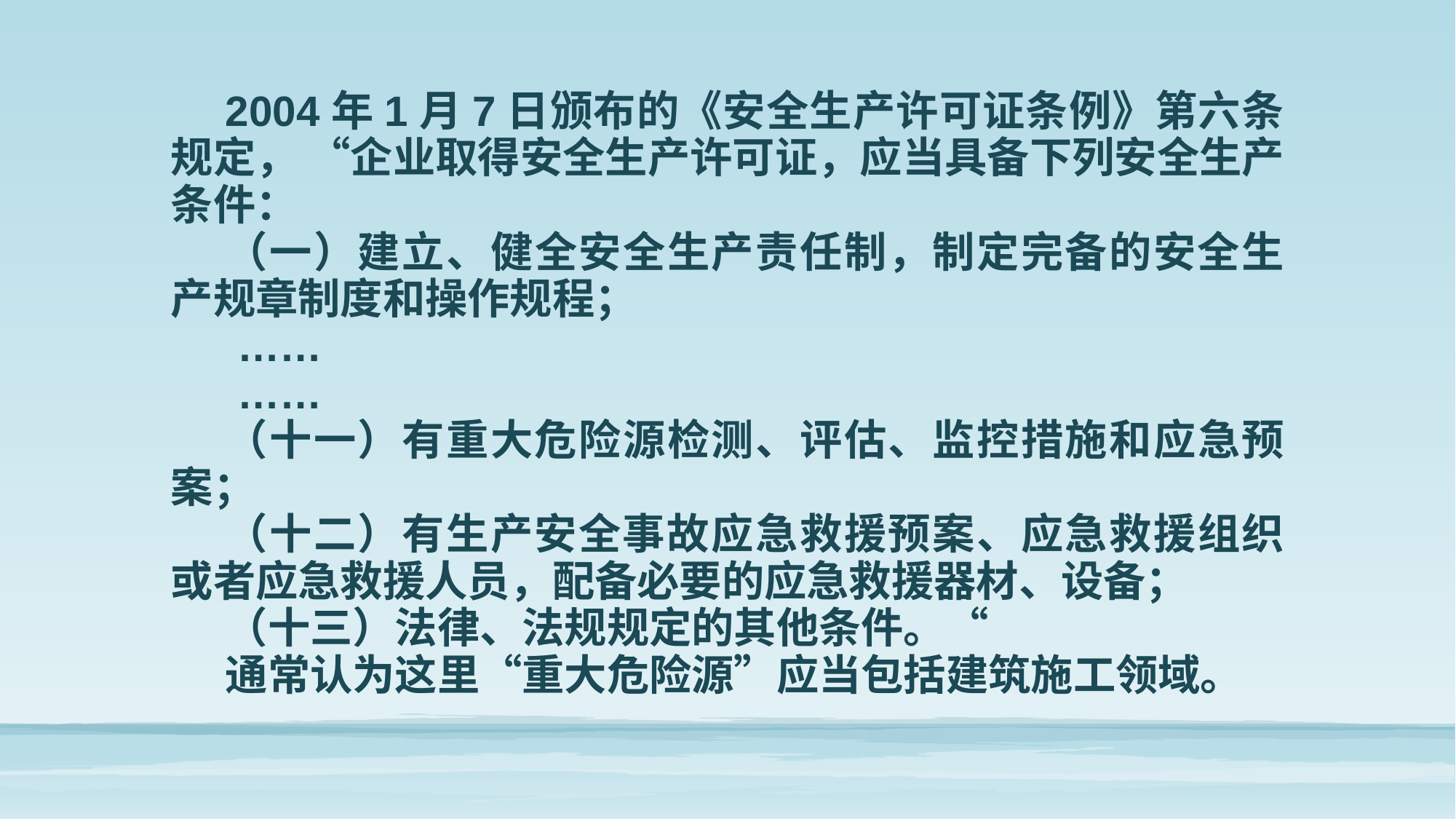

2004年1月7日颁布的《安全生产许可证条例》第六条规定， “企业取得安全生产许可证，应当具备下列安全生产条件：
（一）建立、健全安全生产责任制，制定完备的安全生产规章制度和操作规程；
 ……
 ……
（十一）有重大危险源检测、评估、监控措施和应急预案；
（十二）有生产安全事故应急救援预案、应急救援组织或者应急救援人员，配备必要的应急救援器材、设备；
（十三）法律、法规规定的其他条件。“
通常认为这里“重大危险源”应当包括建筑施工领域。